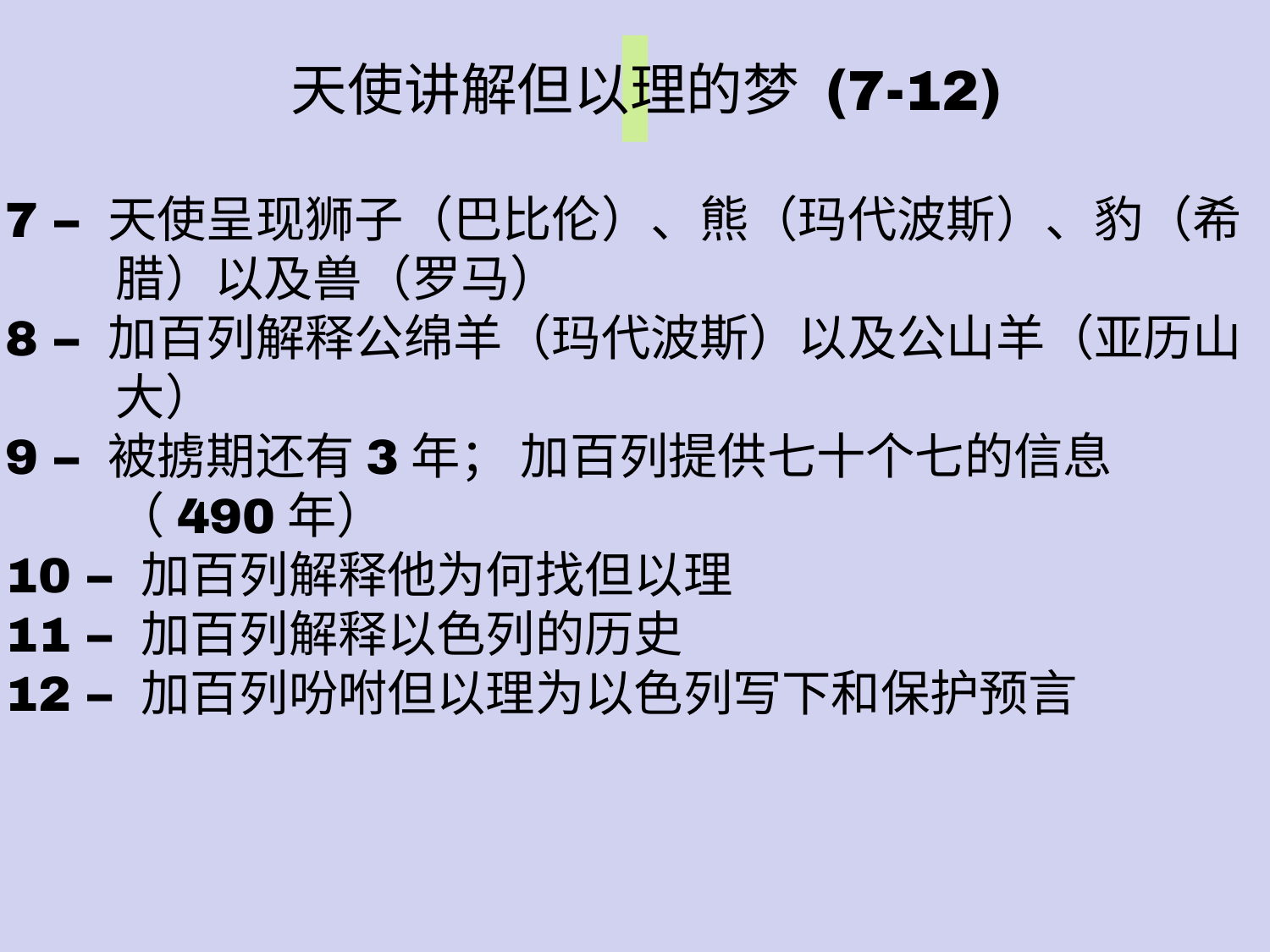

天使讲解但以理的梦 (7-12)
7 – 天使呈现狮子（巴比伦）、熊（玛代波斯）、豹（希腊）以及兽（罗马）
8 – 加百列解释公绵羊（玛代波斯）以及公山羊（亚历山大）
9 – 被掳期还有3年； 加百列提供七十个七的信息（490年）
10 – 加百列解释他为何找但以理
11 – 加百列解释以色列的历史
12 – 加百列吩咐但以理为以色列写下和保护预言